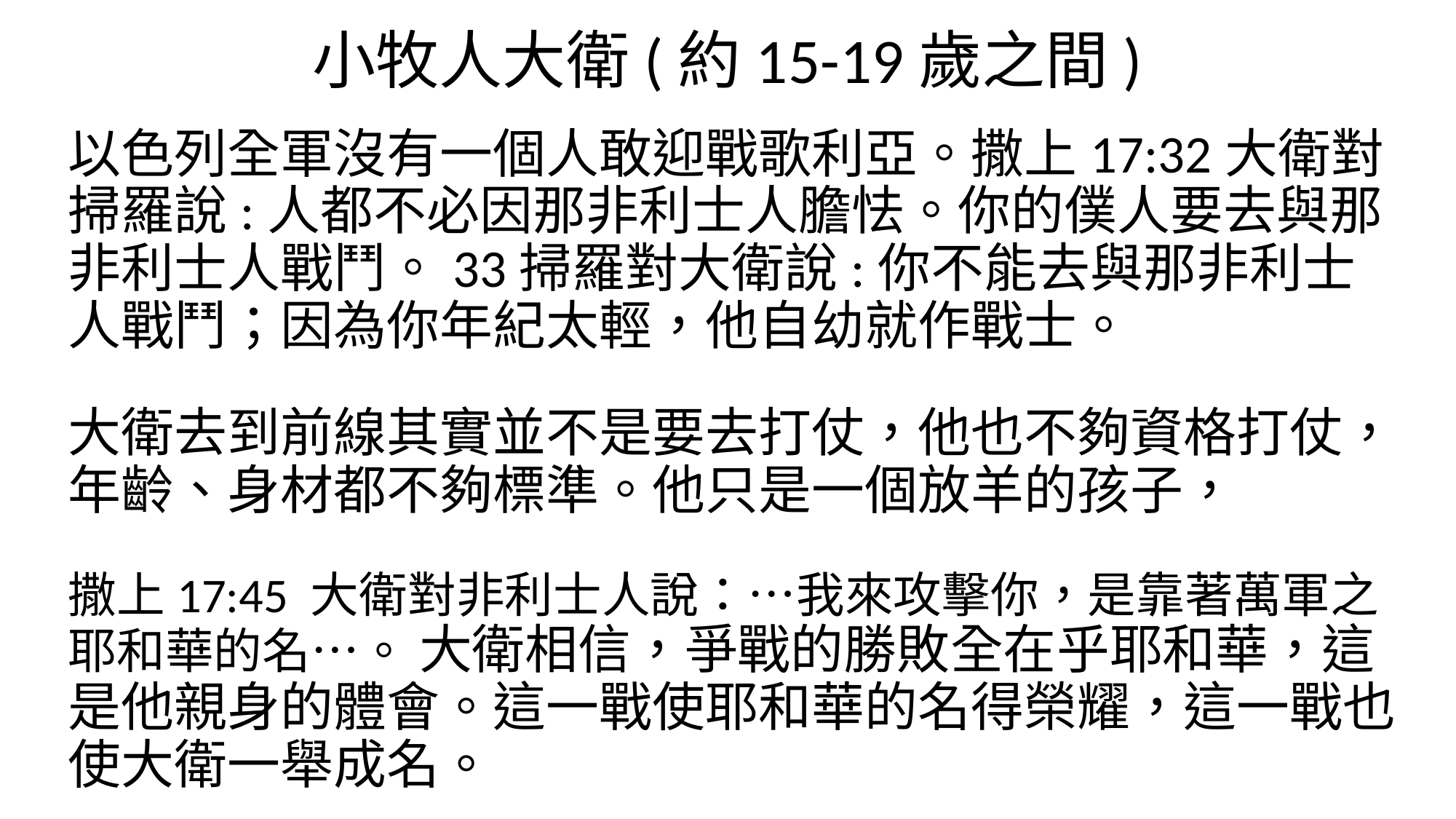

# 小牧人大衛(約15-19歲之間)
以色列全軍沒有一個人敢迎戰歌利亞。撒上17:32大衛對掃羅說:人都不必因那非利士人膽怯。你的僕人要去與那非利士人戰鬥。33掃羅對大衛說:你不能去與那非利士人戰鬥；因為你年紀太輕，他自幼就作戰士。

大衛去到前線其實並不是要去打仗，他也不夠資格打仗，年齡、身材都不夠標準。他只是一個放羊的孩子，

撒上17:45 大衛對非利士人說：…我來攻擊你，是靠著萬軍之耶和華的名…。 大衛相信，爭戰的勝敗全在乎耶和華，這是他親身的體會。這一戰使耶和華的名得榮耀，這一戰也使大衛一舉成名。